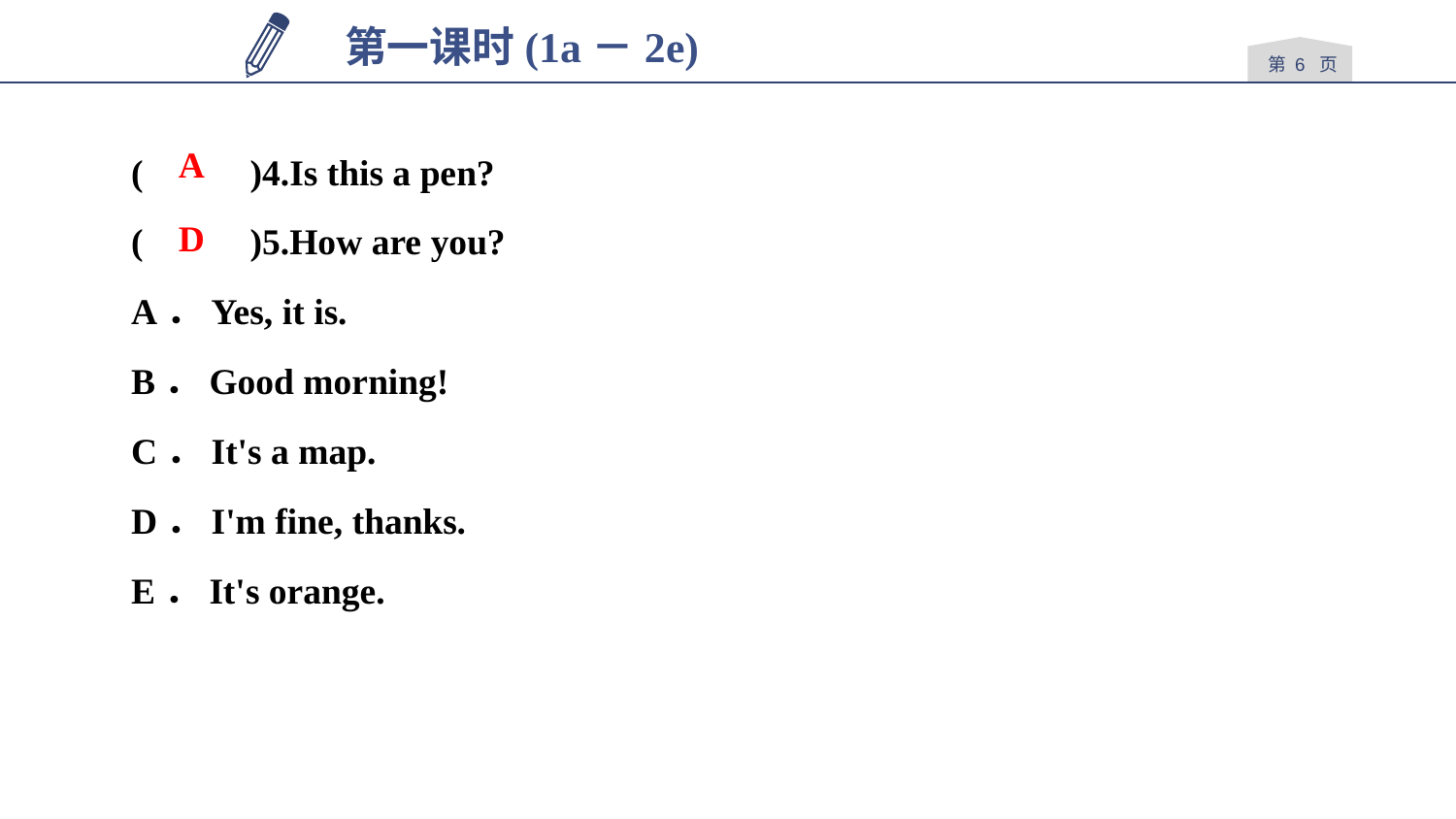

第一课时(1a－2e)

第 6  页
# (　  　)4.Is this a pen?
(　  　)5.How are you?
A．Yes, it is.
B．Good morning!
C．It's a map.
D．I'm fine, thanks.
E．It's orange.

A
D